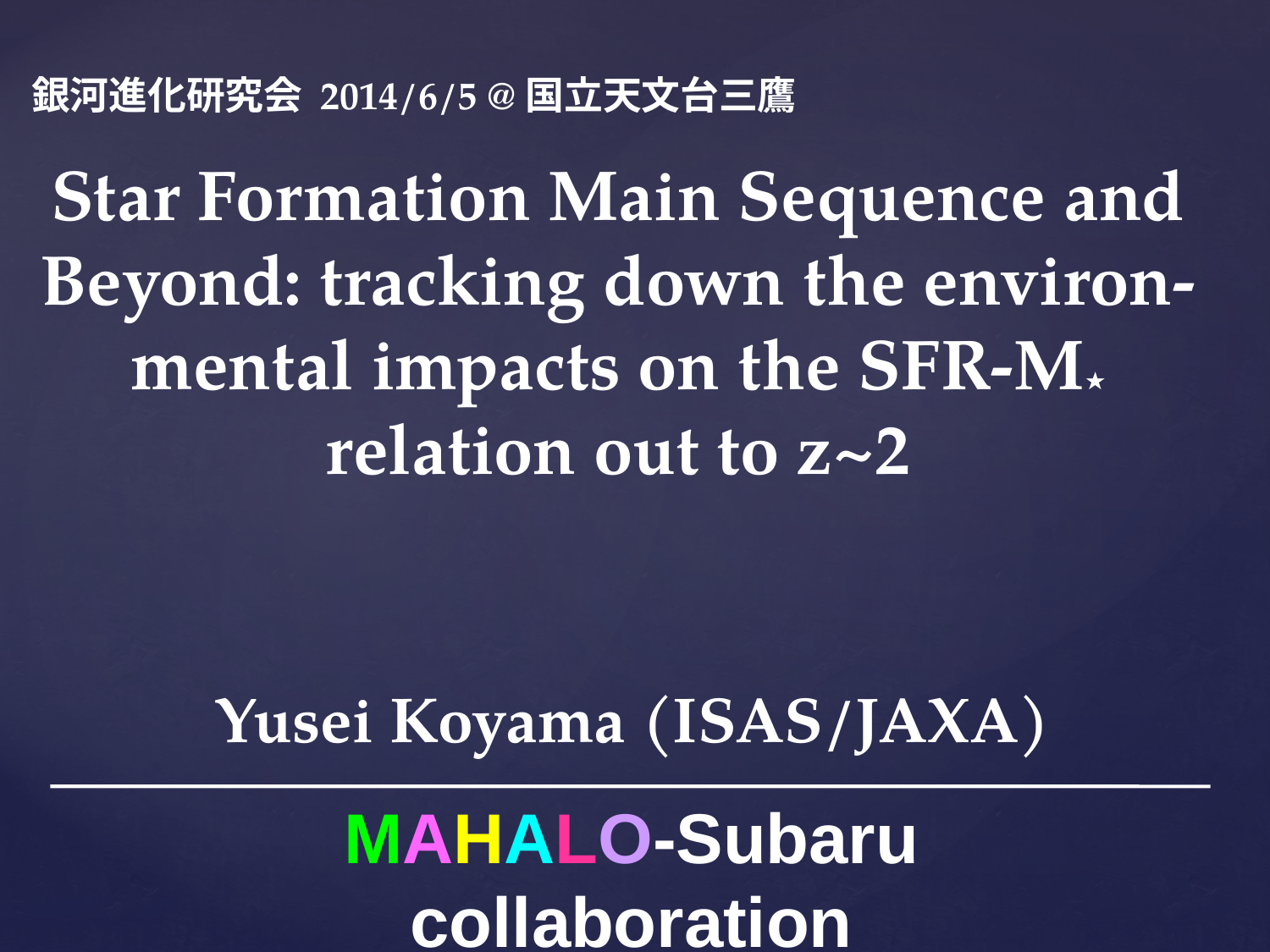

銀河進化研究会 2014/6/5 @国立天文台三鷹
# Star Formation Main Sequence and Beyond: tracking down the environ-mental impacts on the SFR-M★ relation out to z~2
Yusei Koyama (ISAS/JAXA)

MAHALO-Subaru collaboration